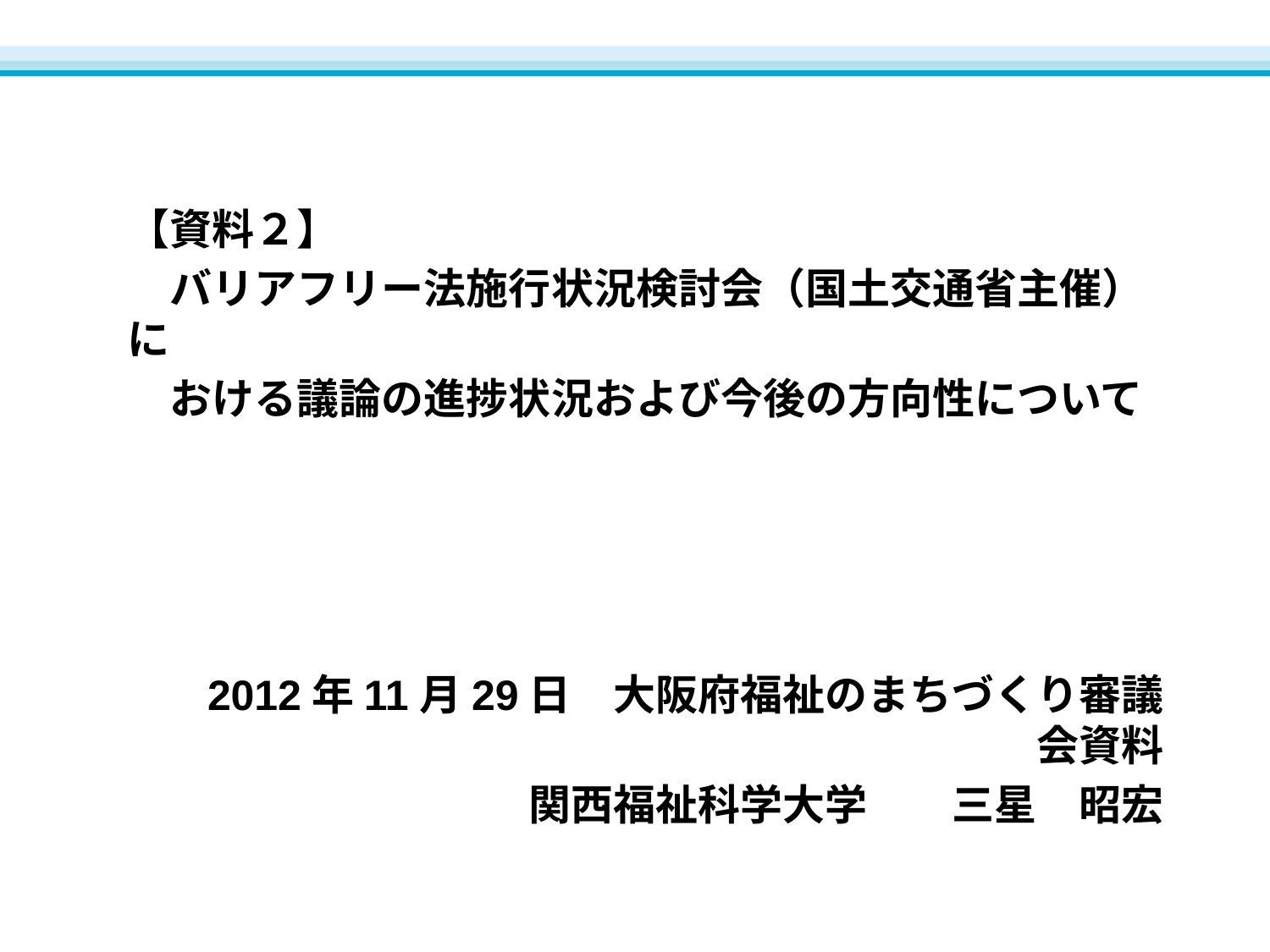

【資料２】
　バリアフリー法施行状況検討会（国土交通省主催）に
　おける議論の進捗状況および今後の方向性について

　2012年11月29日　大阪府福祉のまちづくり審議会資料
　　　　関西福祉科学大学　　三星　昭宏